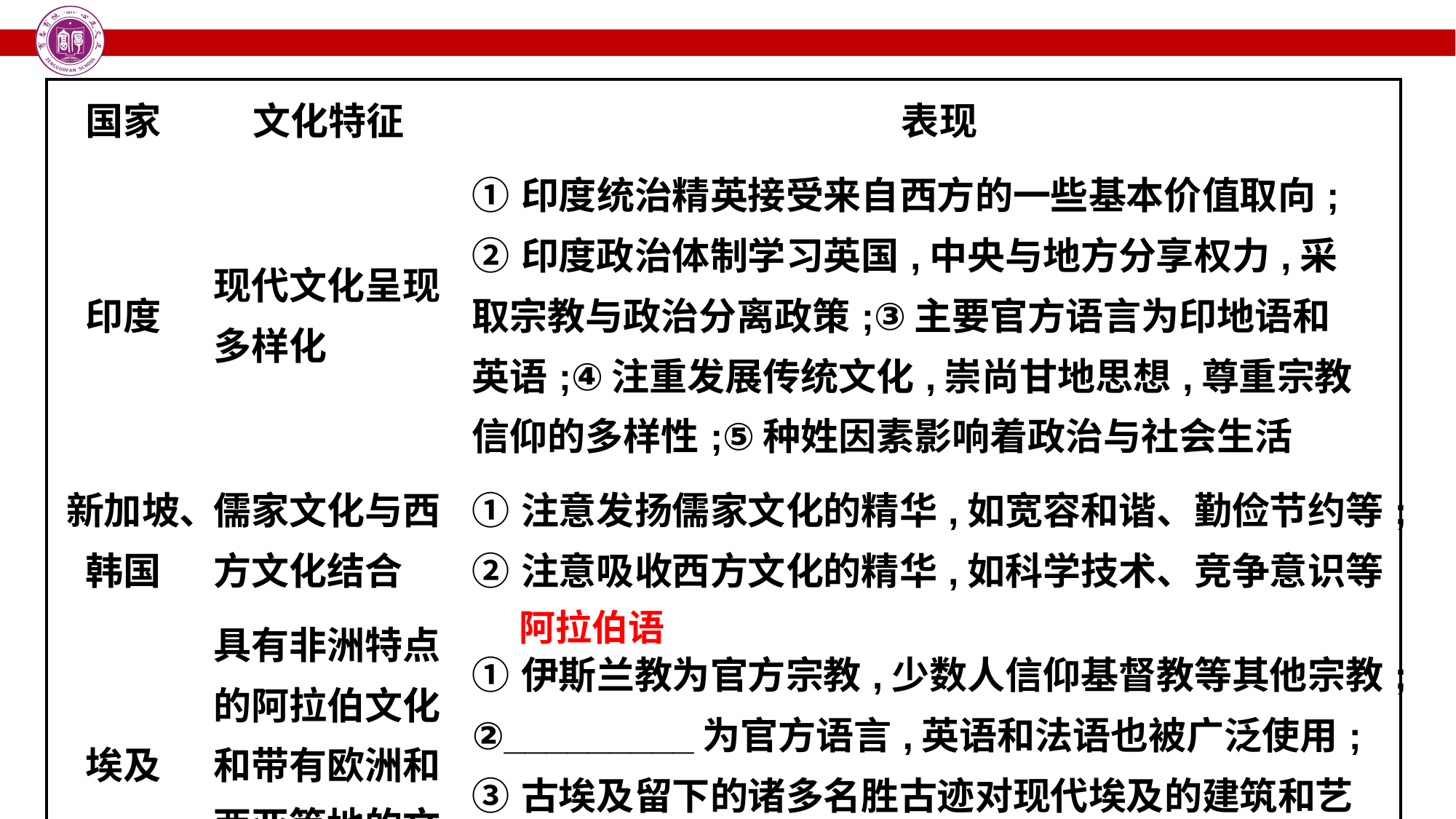

| 国家 | 文化特征 | 表现 |
| --- | --- | --- |
| 印度 | 现代文化呈现多样化 | ①印度统治精英接受来自西方的一些基本价值取向; ②印度政治体制学习英国,中央与地方分享权力,采 取宗教与政治分离政策;③主要官方语言为印地语和 英语;④注重发展传统文化,崇尚甘地思想,尊重宗教 信仰的多样性;⑤种姓因素影响着政治与社会生活 |
| 新加坡、 韩国 | 儒家文化与西方文化结合 | ①注意发扬儒家文化的精华,如宽容和谐、勤俭节约等; ②注意吸收西方文化的精华,如科学技术、竞争意识等 |
| 埃及 | 具有非洲特点的阿拉伯文化和带有欧洲和西亚等地的文化元素 | ①伊斯兰教为官方宗教,少数人信仰基督教等其他宗教; ②\_\_\_\_\_\_\_\_\_为官方语言,英语和法语也被广泛使用; ③古埃及留下的诸多名胜古迹对现代埃及的建筑和艺 术等产生很大影响 |
阿拉伯语